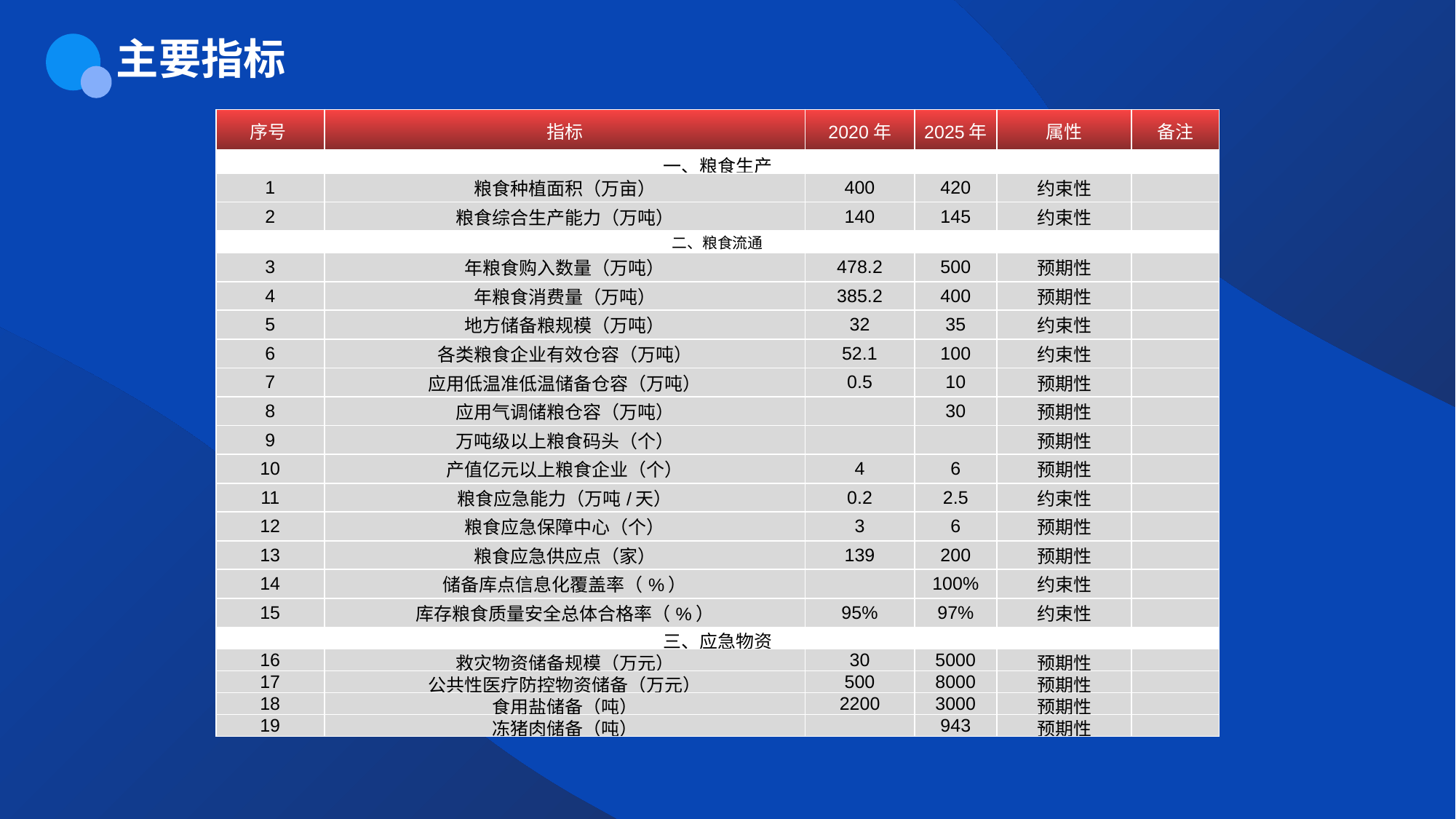

主要指标
| 序号 | 指标 | 2020年 | 2025年 | 属性 | 备注 |
| --- | --- | --- | --- | --- | --- |
| 一、粮食生产 |  |  |  |  |  |
| 1 | 粮食种植面积（万亩） | 400 | 420 | 约束性 |  |
| 2 | 粮食综合生产能力（万吨） | 140 | 145 | 约束性 |  |
| 二、粮食流通 |  |  |  |  |  |
| 3 | 年粮食购入数量（万吨） | 478.2 | 500 | 预期性 |  |
| 4 | 年粮食消费量（万吨） | 385.2 | 400 | 预期性 |  |
| 5 | 地方储备粮规模（万吨） | 32 | 35 | 约束性 |  |
| 6 | 各类粮食企业有效仓容（万吨） | 52.1 | 100 | 约束性 |  |
| 7 | 应用低温准低温储备仓容（万吨） | 0.5 | 10 | 预期性 |  |
| 8 | 应用气调储粮仓容（万吨） |  | 30 | 预期性 |  |
| 9 | 万吨级以上粮食码头（个） |  |  | 预期性 |  |
| 10 | 产值亿元以上粮食企业（个） | 4 | 6 | 预期性 |  |
| 11 | 粮食应急能力（万吨/天） | 0.2 | 2.5 | 约束性 |  |
| 12 | 粮食应急保障中心（个） | 3 | 6 | 预期性 |  |
| 13 | 粮食应急供应点（家） | 139 | 200 | 预期性 |  |
| 14 | 储备库点信息化覆盖率（%） |  | 100% | 约束性 |  |
| 15 | 库存粮食质量安全总体合格率（%） | 95% | 97% | 约束性 |  |
| 三、应急物资 |  |  |  |  |  |
| 16 | 救灾物资储备规模（万元） | 30 | 5000 | 预期性 |  |
| 17 | 公共性医疗防控物资储备（万元） | 500 | 8000 | 预期性 |  |
| 18 | 食用盐储备（吨） | 2200 | 3000 | 预期性 |  |
| 19 | 冻猪肉储备（吨） |  | 943 | 预期性 |  |